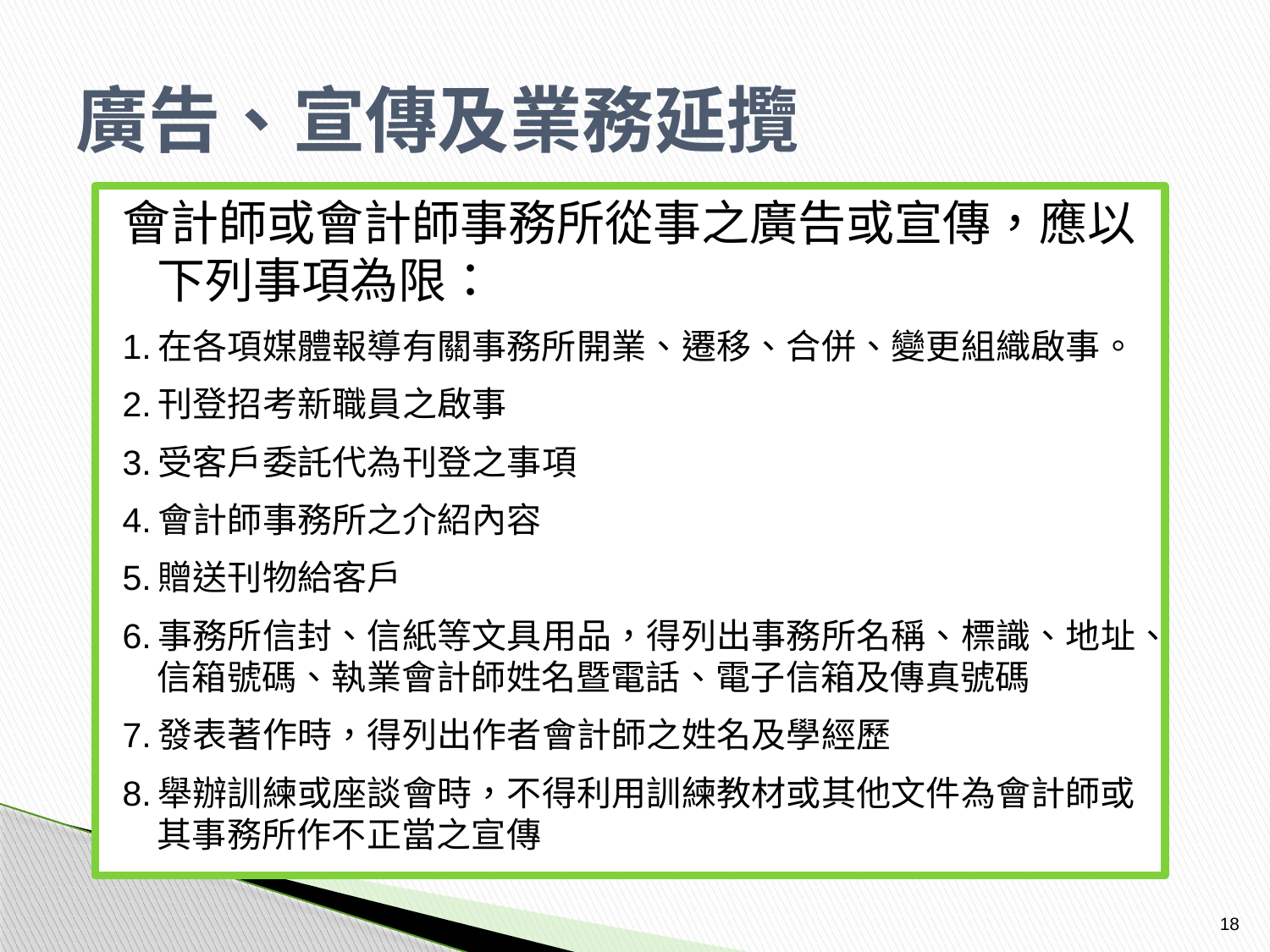

# 廣告、宣傳及業務延攬
會計師或會計師事務所從事之廣告或宣傳，應以下列事項為限：
1.在各項媒體報導有關事務所開業、遷移、合併、變更組織啟事。
2.刊登招考新職員之啟事
3.受客戶委託代為刊登之事項
4.會計師事務所之介紹內容
5.贈送刊物給客戶
6.事務所信封、信紙等文具用品，得列出事務所名稱、標識、地址、信箱號碼、執業會計師姓名暨電話、電子信箱及傳真號碼
7.發表著作時，得列出作者會計師之姓名及學經歷
8.舉辦訓練或座談會時，不得利用訓練教材或其他文件為會計師或其事務所作不正當之宣傳

18